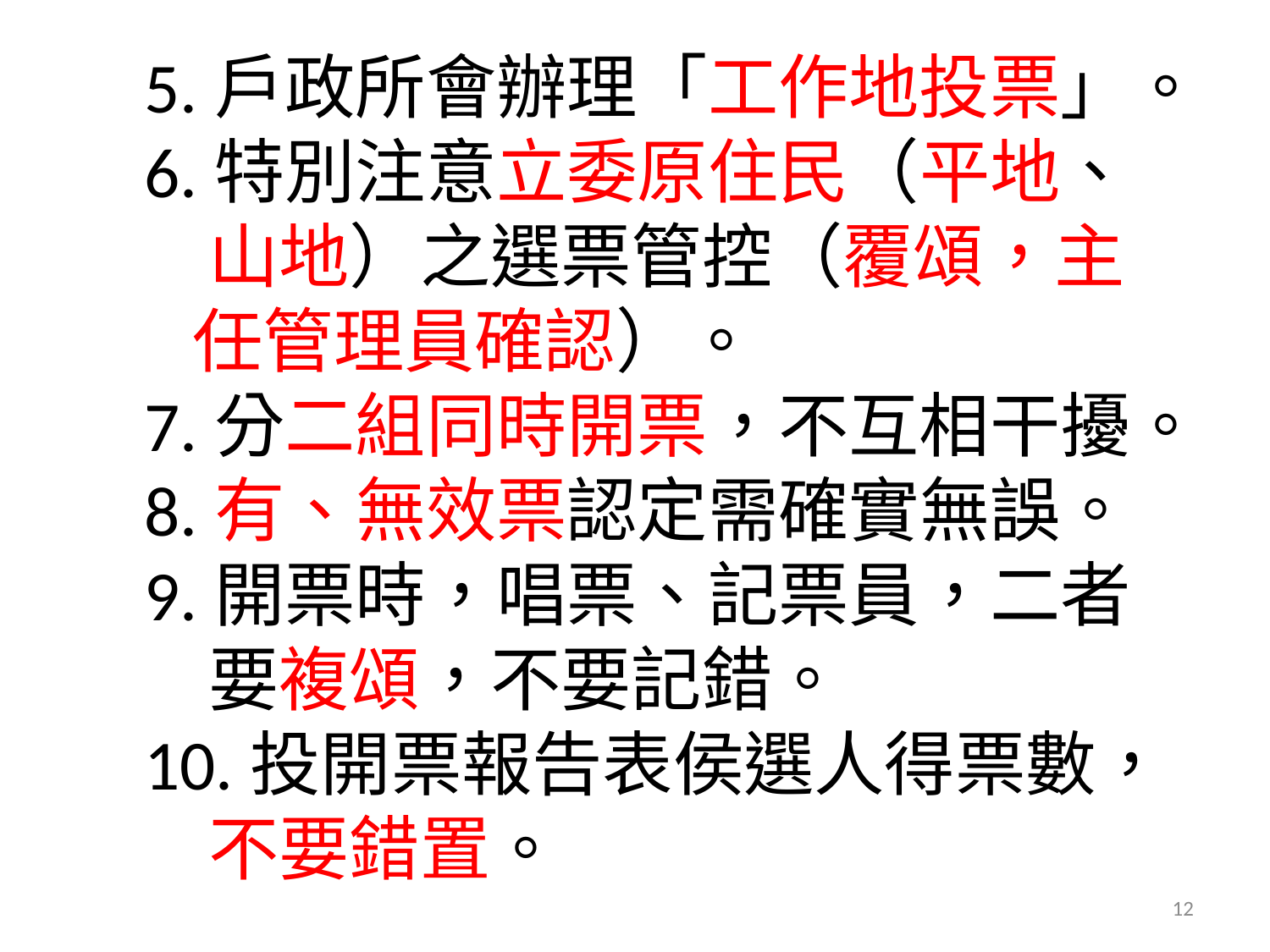

5.戶政所會辦理「工作地投票」。
  6.特別注意立委原住民（平地、
     山地）之選票管控（覆頌，主
    任管理員確認）。
  7.分二組同時開票，不互相干擾。
  8.有、無效票認定需確實無誤。
  9.開票時，唱票、記票員，二者
     要複頌，不要記錯。
  10.投開票報告表侯選人得票數，
     不要錯置。

12